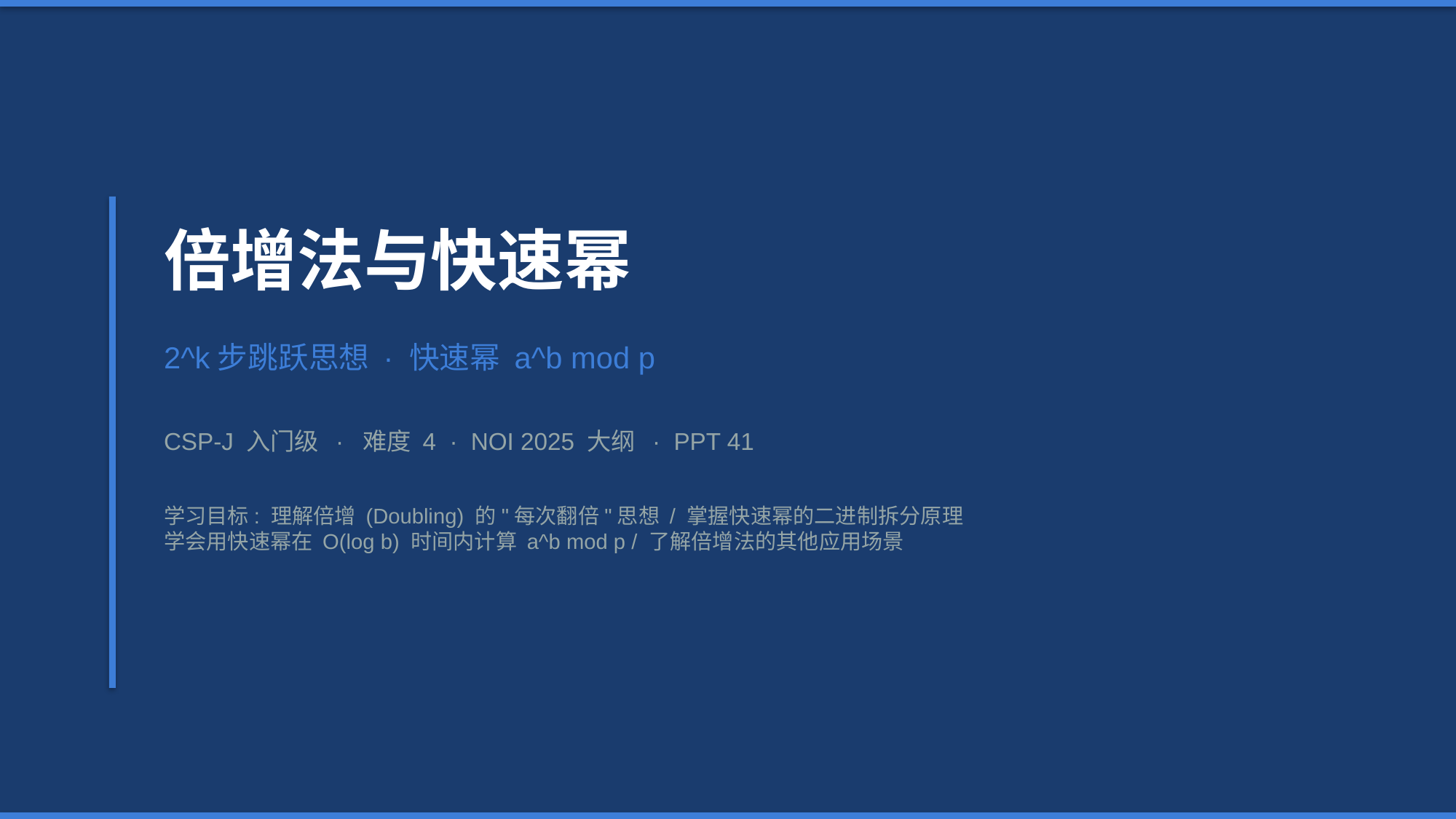

倍增法与快速幂
2^k步跳跃思想 · 快速幂 a^b mod p
CSP-J 入门级  ·  难度 4  ·  NOI 2025 大纲  ·  PPT 41
学习目标: 理解倍增 (Doubling) 的"每次翻倍"思想 / 掌握快速幂的二进制拆分原理
学会用快速幂在 O(log b) 时间内计算 a^b mod p / 了解倍增法的其他应用场景